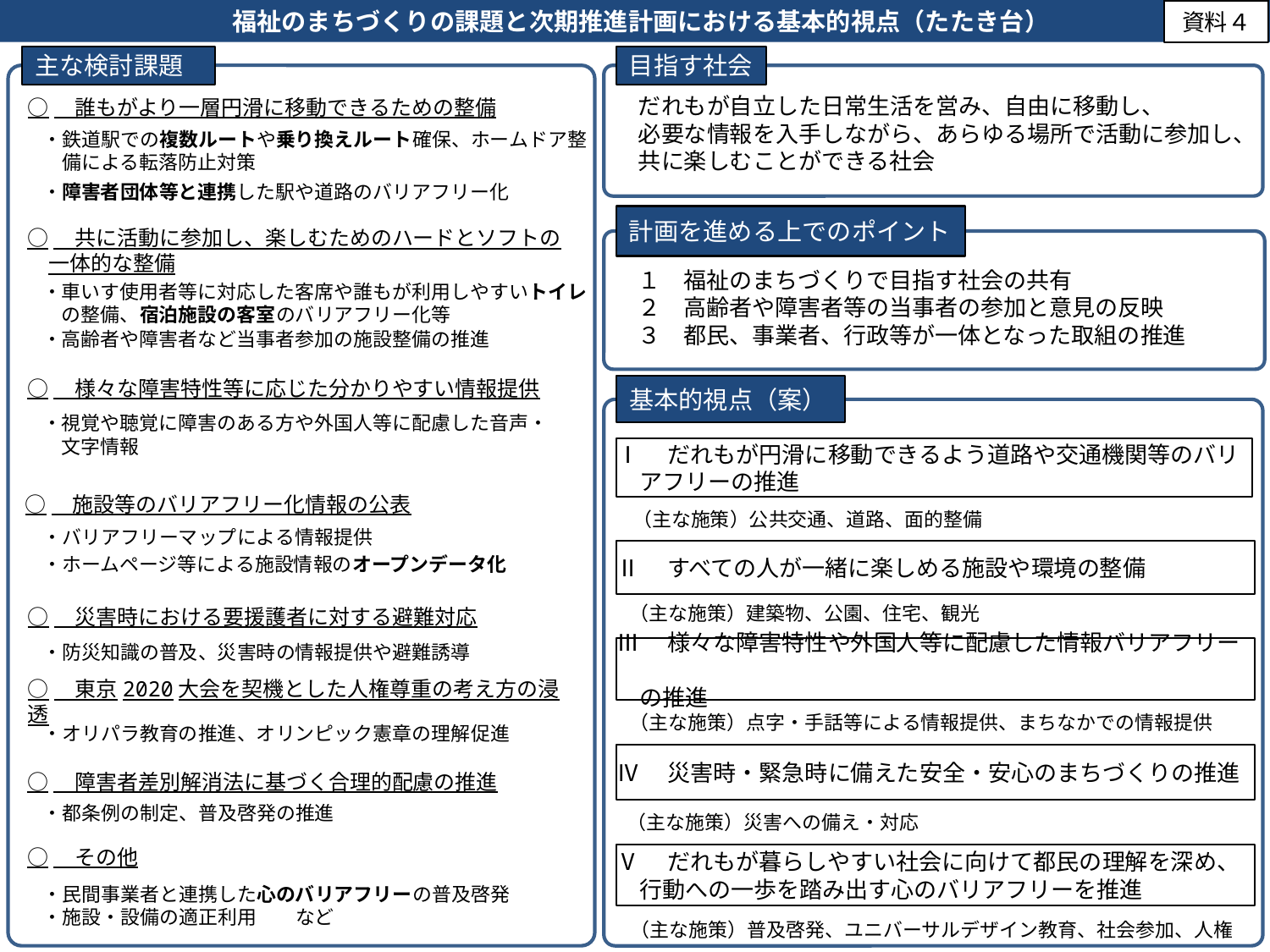

福祉のまちづくりの課題と次期推進計画における基本的視点（たたき台）
資料４
主な検討課題
目指す社会

○　誰もがより一層円滑に移動できるための整備
だれもが自立した日常生活を営み、自由に移動し、
必要な情報を入手しながら、あらゆる場所で活動に参加し、
共に楽しむことができる社会
・鉄道駅での複数ルートや乗り換えルート確保、ホームドア整
　備による転落防止対策
・障害者団体等と連携した駅や道路のバリアフリー化
計画を進める上でのポイント
○　共に活動に参加し、楽しむためのハードとソフトの
　一体的な整備

１　福祉のまちづくりで目指す社会の共有
２　高齢者や障害者等の当事者の参加と意見の反映
３　都民、事業者、行政等が一体となった取組の推進
・車いす使用者等に対応した客席や誰もが利用しやすいトイレ
　の整備、宿泊施設の客室のバリアフリー化等
・高齢者や障害者など当事者参加の施設整備の推進
○　様々な障害特性等に応じた分かりやすい情報提供
基本的視点（案）

・視覚や聴覚に障害のある方や外国人等に配慮した音声・
　文字情報
Ⅰ　だれもが円滑に移動できるよう道路や交通機関等のバリ
　アフリーの推進
○　施設等のバリアフリー化情報の公表
（主な施策）公共交通、道路、面的整備
・バリアフリーマップによる情報提供
Ⅱ　すべての人が一緒に楽しめる施設や環境の整備
・ホームページ等による施設情報のオープンデータ化
○　災害時における要援護者に対する避難対応
（主な施策）建築物、公園、住宅、観光
・防災知識の普及、災害時の情報提供や避難誘導
Ⅲ　様々な障害特性や外国人等に配慮した情報バリアフリー
　の推進
○　東京2020大会を契機とした人権尊重の考え方の浸透
（主な施策）点字・手話等による情報提供、まちなかでの情報提供
・オリパラ教育の推進、オリンピック憲章の理解促進
Ⅳ　災害時・緊急時に備えた安全・安心のまちづくりの推進
○　障害者差別解消法に基づく合理的配慮の推進
・都条例の制定、普及啓発の推進
（主な施策）災害への備え・対応
○　その他
Ⅴ　だれもが暮らしやすい社会に向けて都民の理解を深め、
　行動への一歩を踏み出す心のバリアフリーを推進
・民間事業者と連携した心のバリアフリーの普及啓発
・施設・設備の適正利用　　など
（主な施策）普及啓発、ユニバーサルデザイン教育、社会参加、人権